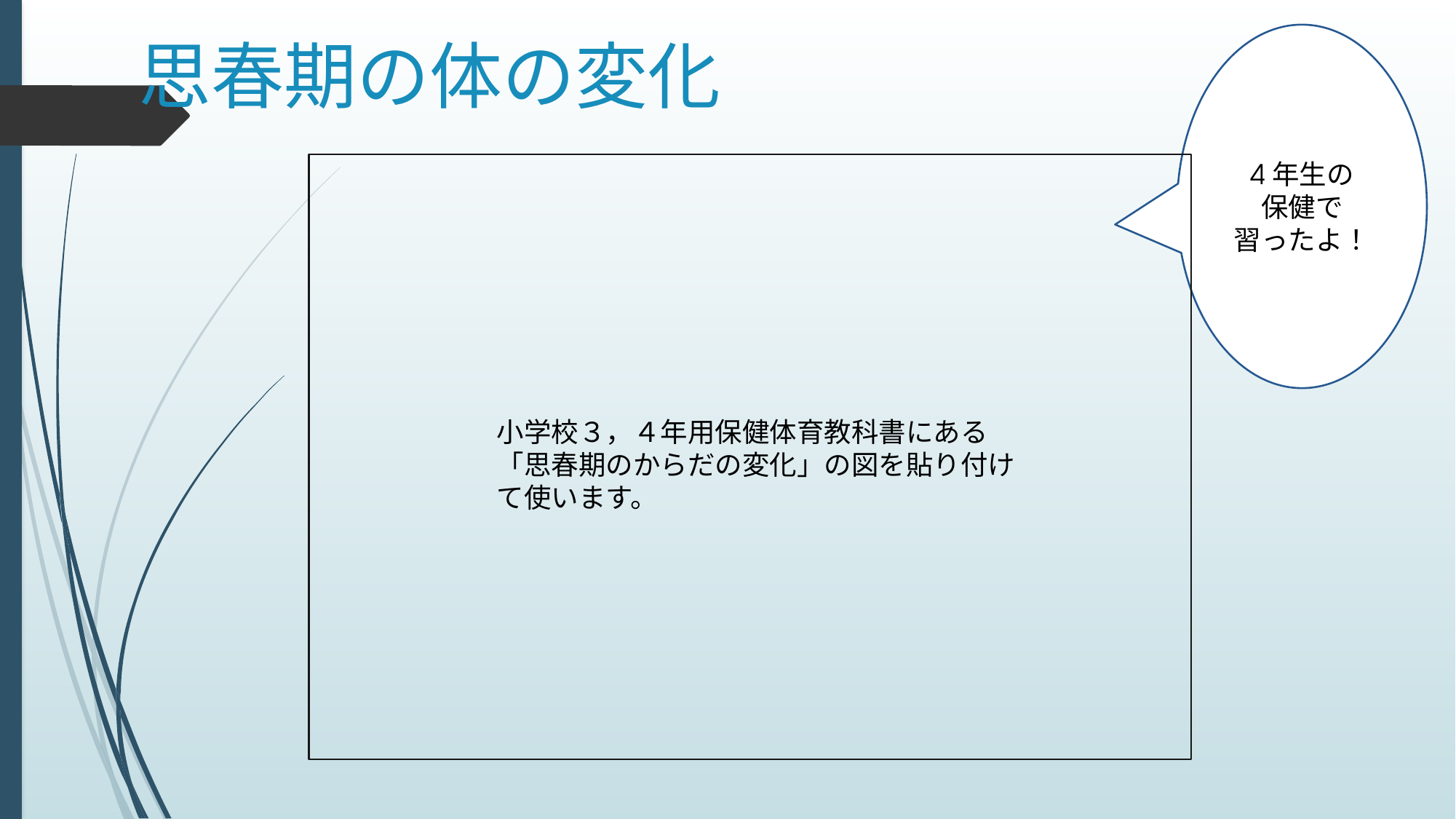

# 思春期の体の変化
4年生の
保健で
習ったよ！

小学校３，４年用保健体育教科書にある「思春期のからだの変化」の図を貼り付けて使います。